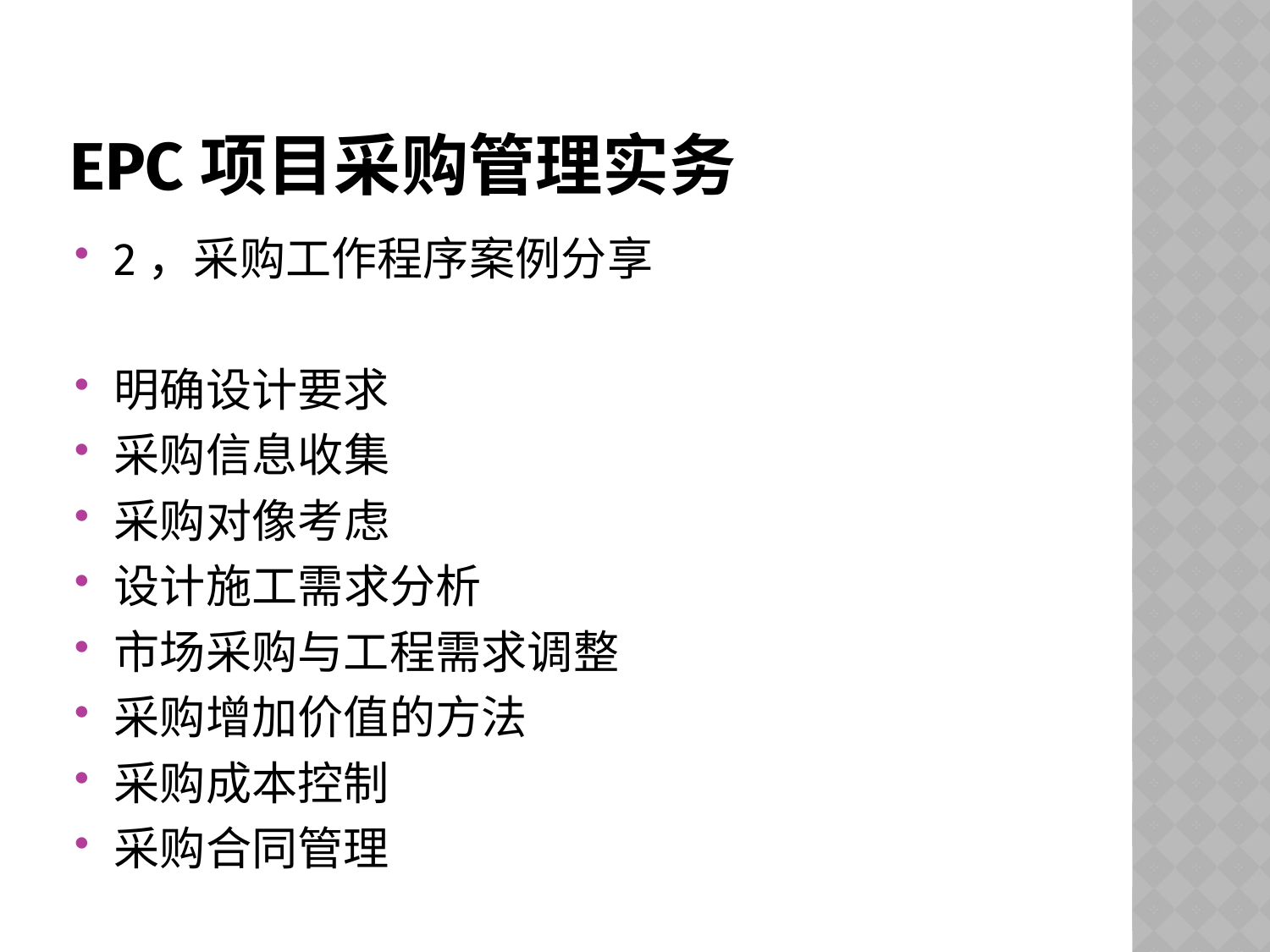

# EPC项目采购管理实务
2，采购工作程序案例分享

明确设计要求
采购信息收集
采购对像考虑
设计施工需求分析
市场采购与工程需求调整
采购增加价值的方法
采购成本控制
采购合同管理